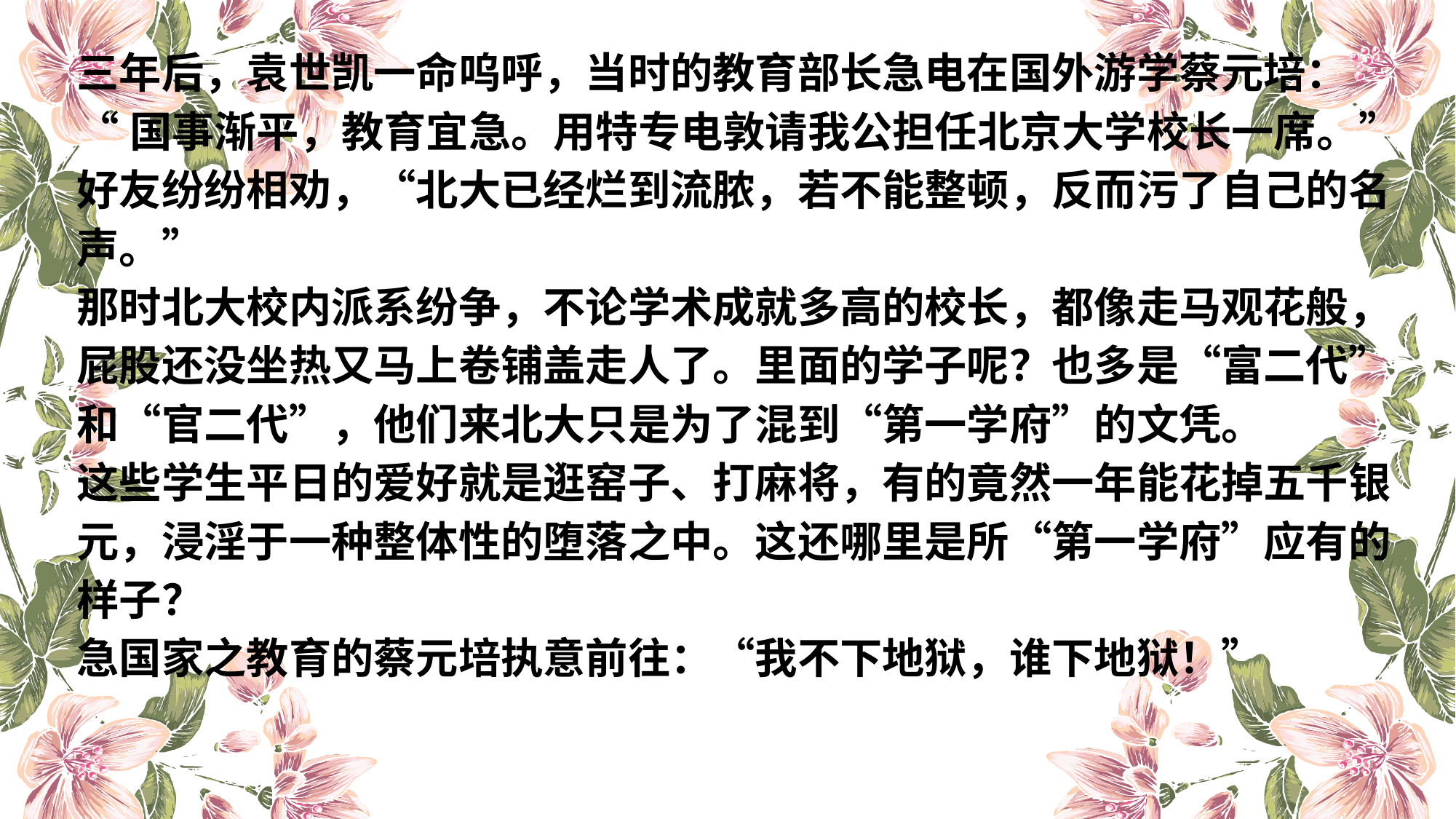

三年后，袁世凯一命呜呼，当时的教育部长急电在国外游学蔡元培：
“国事渐平，教育宜急。用特专电敦请我公担任北京大学校长一席。”好友纷纷相劝，“北大已经烂到流脓，若不能整顿，反而污了自己的名声。”
那时北大校内派系纷争，不论学术成就多高的校长，都像走马观花般，屁股还没坐热又马上卷铺盖走人了。里面的学子呢？也多是“富二代”和“官二代”，他们来北大只是为了混到“第一学府”的文凭。
这些学生平日的爱好就是逛窑子、打麻将，有的竟然一年能花掉五千银元，浸淫于一种整体性的堕落之中。这还哪里是所“第一学府”应有的样子？
急国家之教育的蔡元培执意前往：“我不下地狱，谁下地狱！”